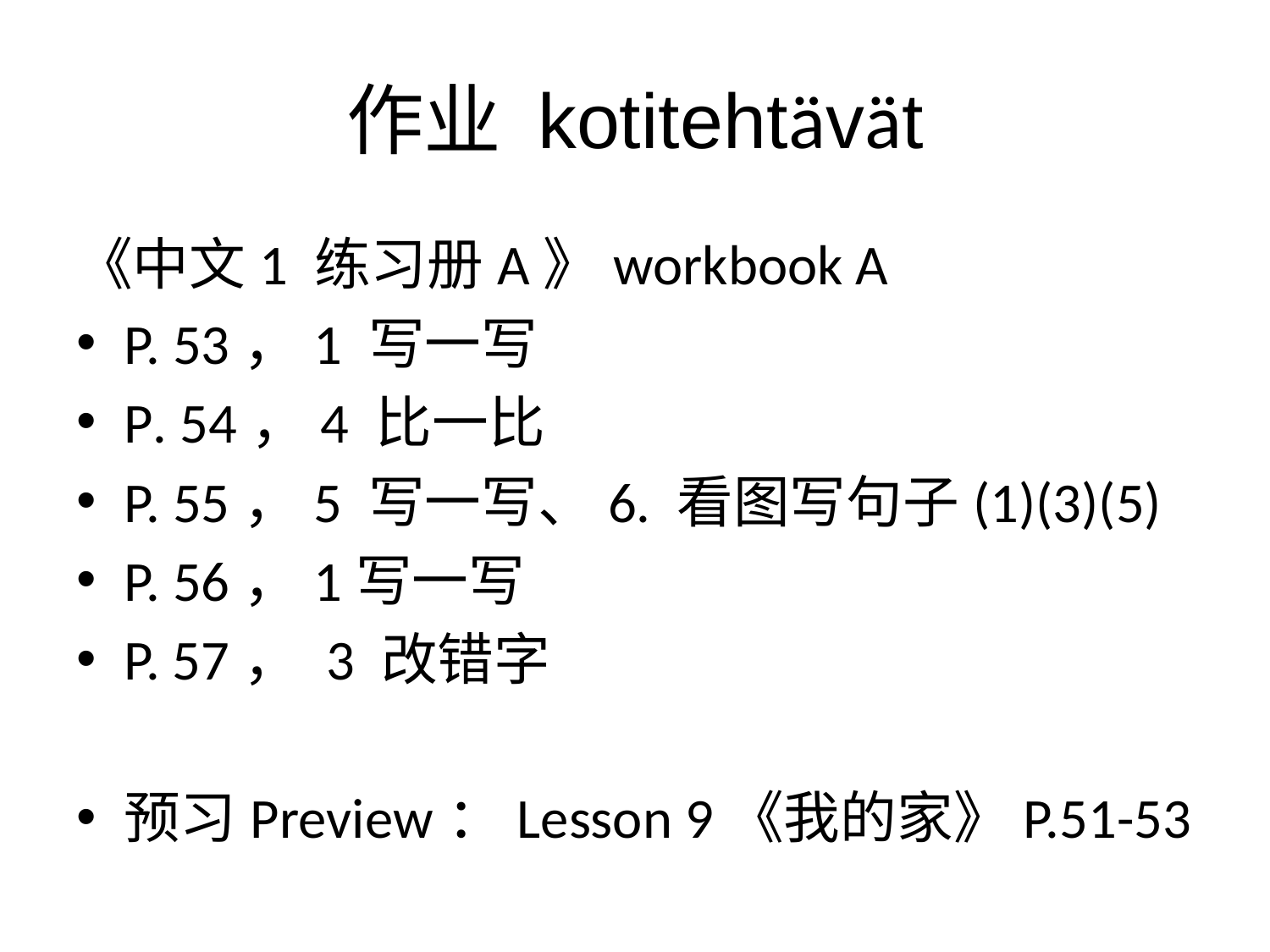

# 作业 kotitehtävät
《中文1 练习册A》workbook A
P. 53，1 写一写
P. 54，4 比一比
P. 55，5 写一写、6. 看图写句子(1)(3)(5)
P. 56，1写一写
P. 57， 3 改错字

预习Preview：Lesson 9《我的家》P.51-53